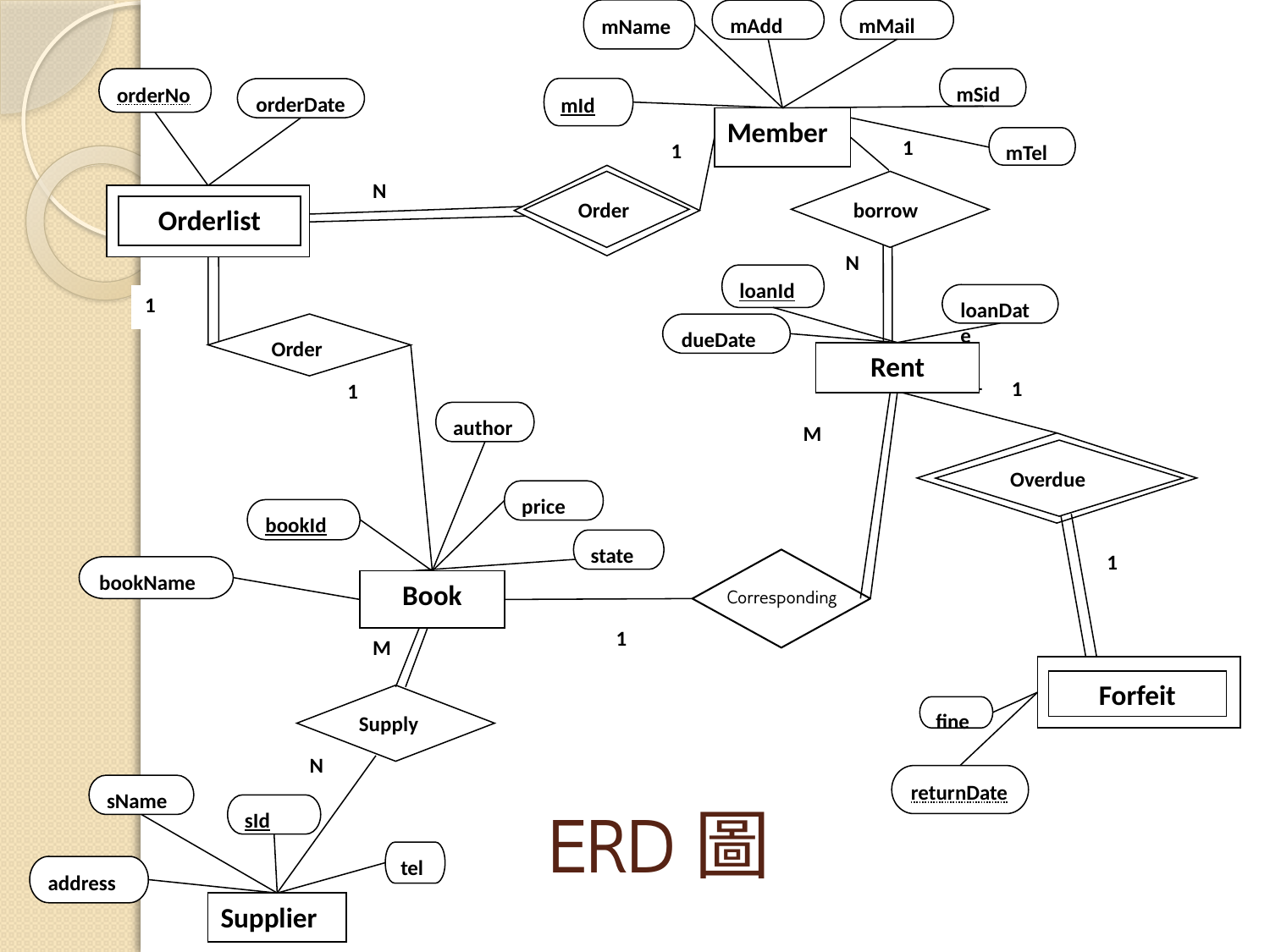

mName

mAdd
mMail
orderNo
mSid
orderDate
mId
Member
1
1

N
Order
borrow

Orderlist

N

loanId
loanDate
1
Order
dueDate
Rent
1
1
author
M
Overdue
price
bookId

state
1
bookName
Book
1
M

Forfeit
Supply
fine
N
returnDate
sName
sId
tel
address
Supplier

Corresponding
1

mTel
# ERD圖